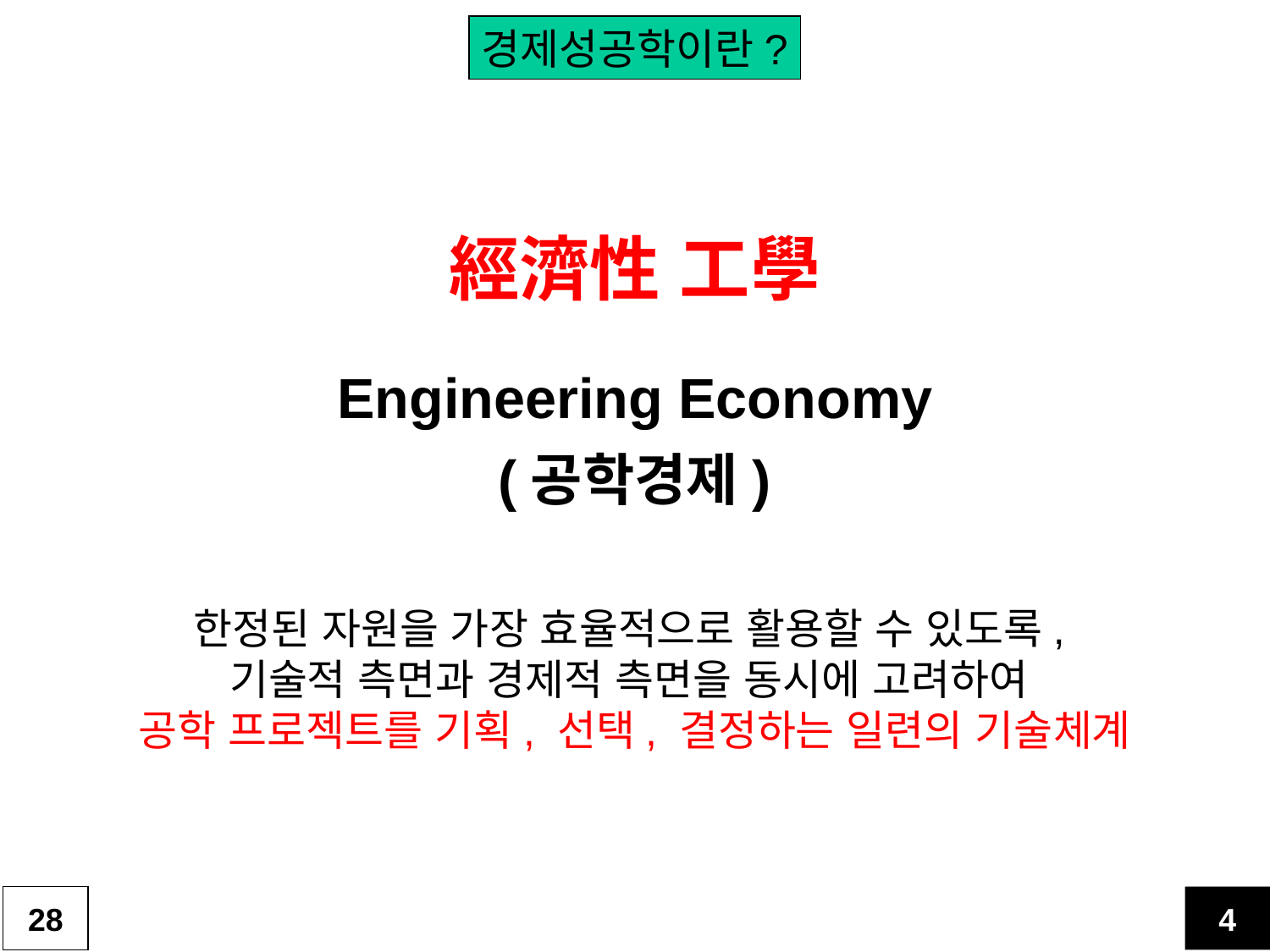

경제성공학이란?
經濟性 工學
Engineering Economy
(공학경제)
한정된 자원을 가장 효율적으로 활용할 수 있도록,
기술적 측면과 경제적 측면을 동시에 고려하여
공학 프로젝트를 기획, 선택, 결정하는 일련의 기술체계
28
4